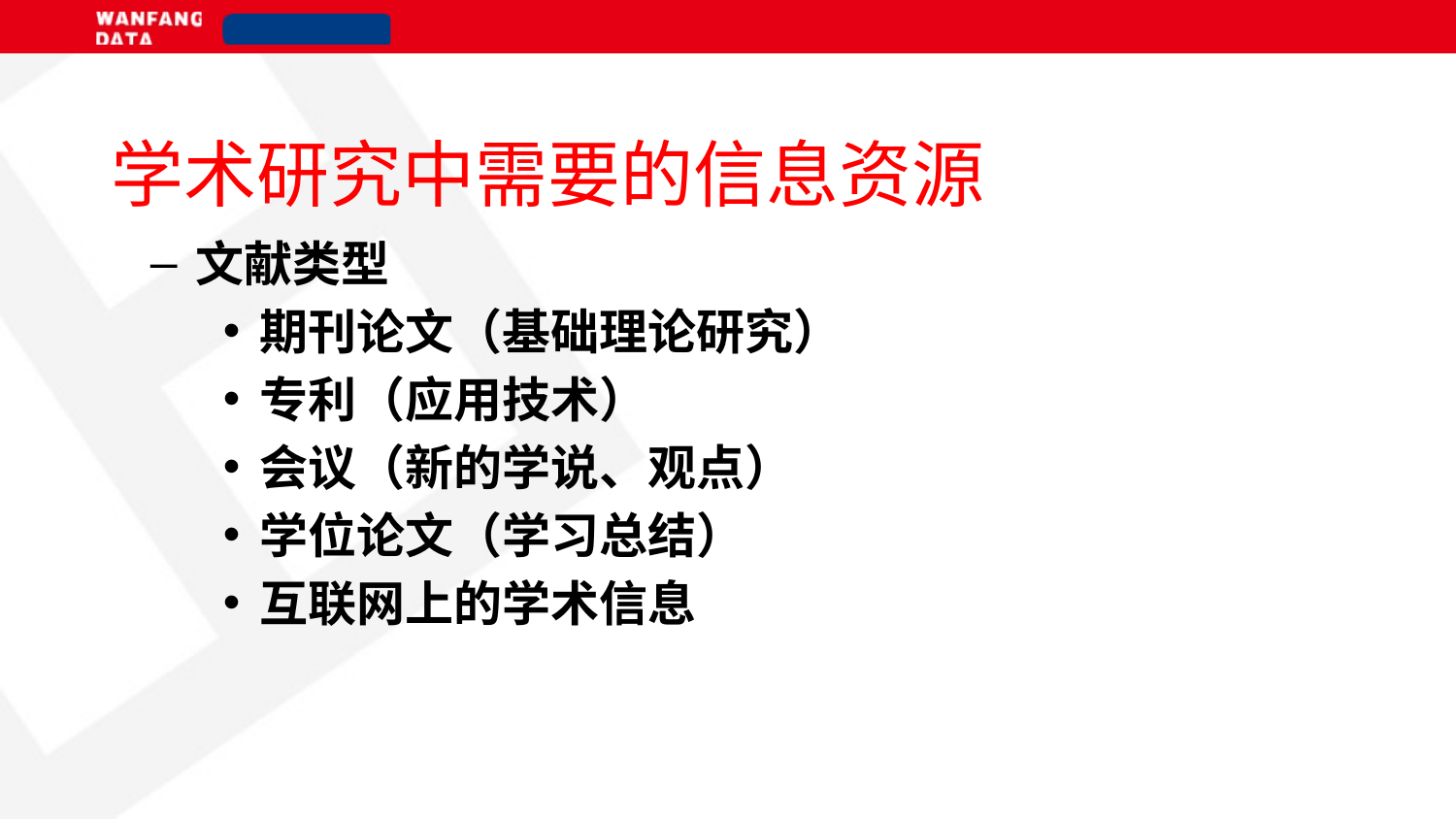

学术研究中需要的信息资源

文献类型
期刊论文（基础理论研究）
专利（应用技术）
会议（新的学说、观点）
学位论文（学习总结）
互联网上的学术信息